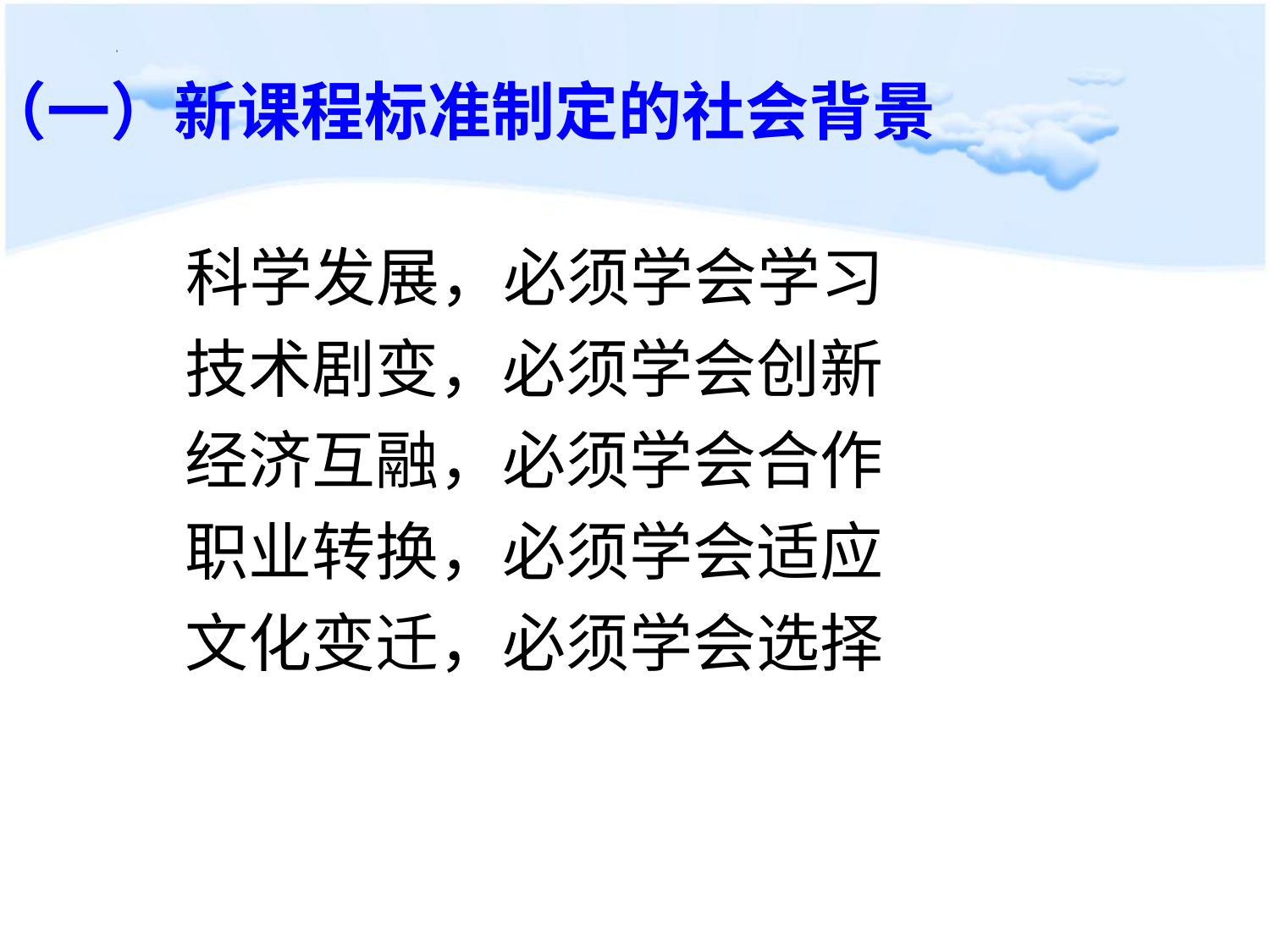

（一）新课程标准制定的社会背景
   科学发展，必须学会学习
   技术剧变，必须学会创新
   经济互融，必须学会合作
   职业转换，必须学会适应
   文化变迁，必须学会选择